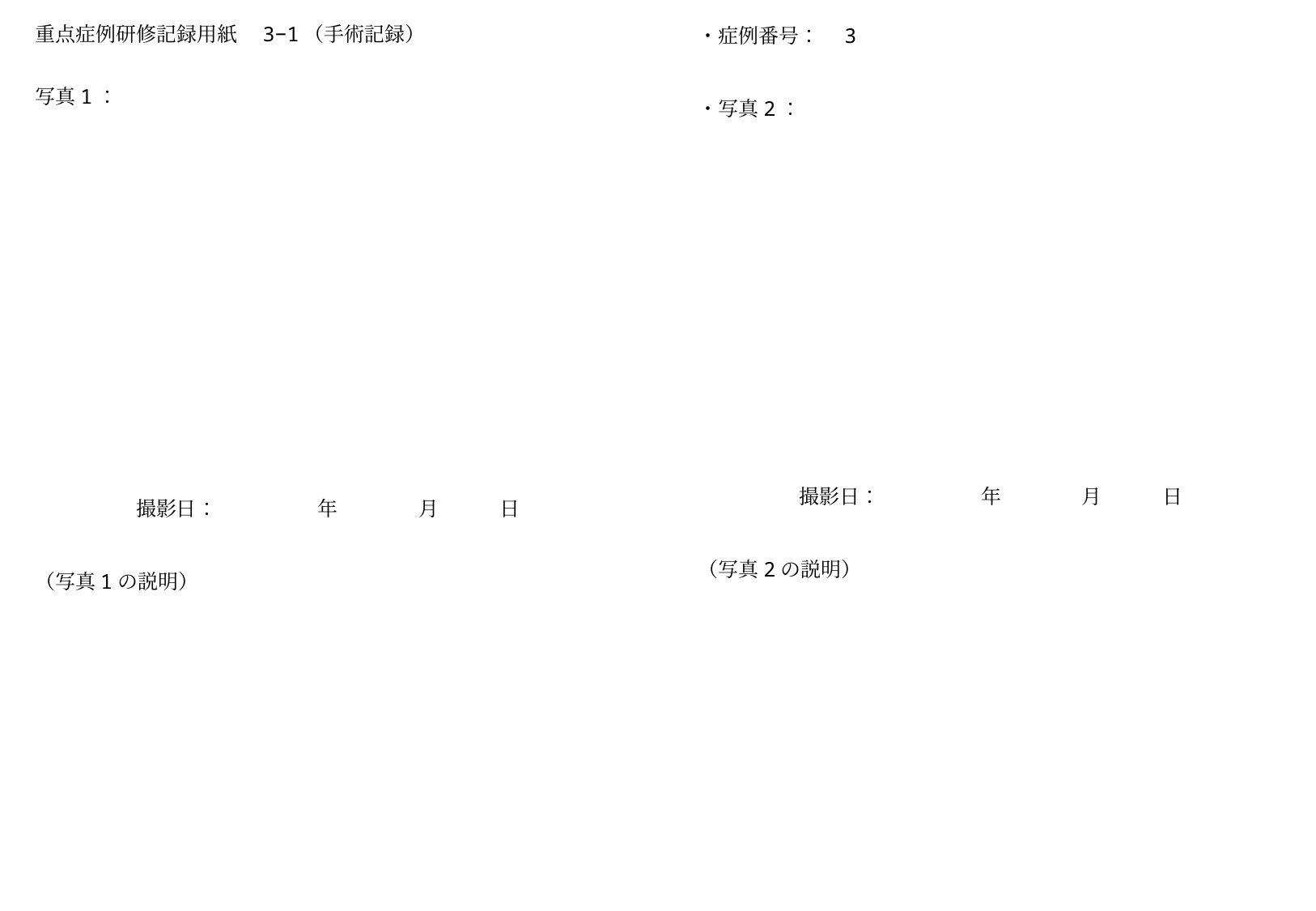

重点症例研修記録用紙　3−1（手術記録）
・症例番号：　3

・写真2：

　　　　　撮影日：　　　　　年　　　　月　　　日

（写真2の説明）

写真1：

　　　　　撮影日：　　　　　年　　　　月　　　日

（写真1の説明）